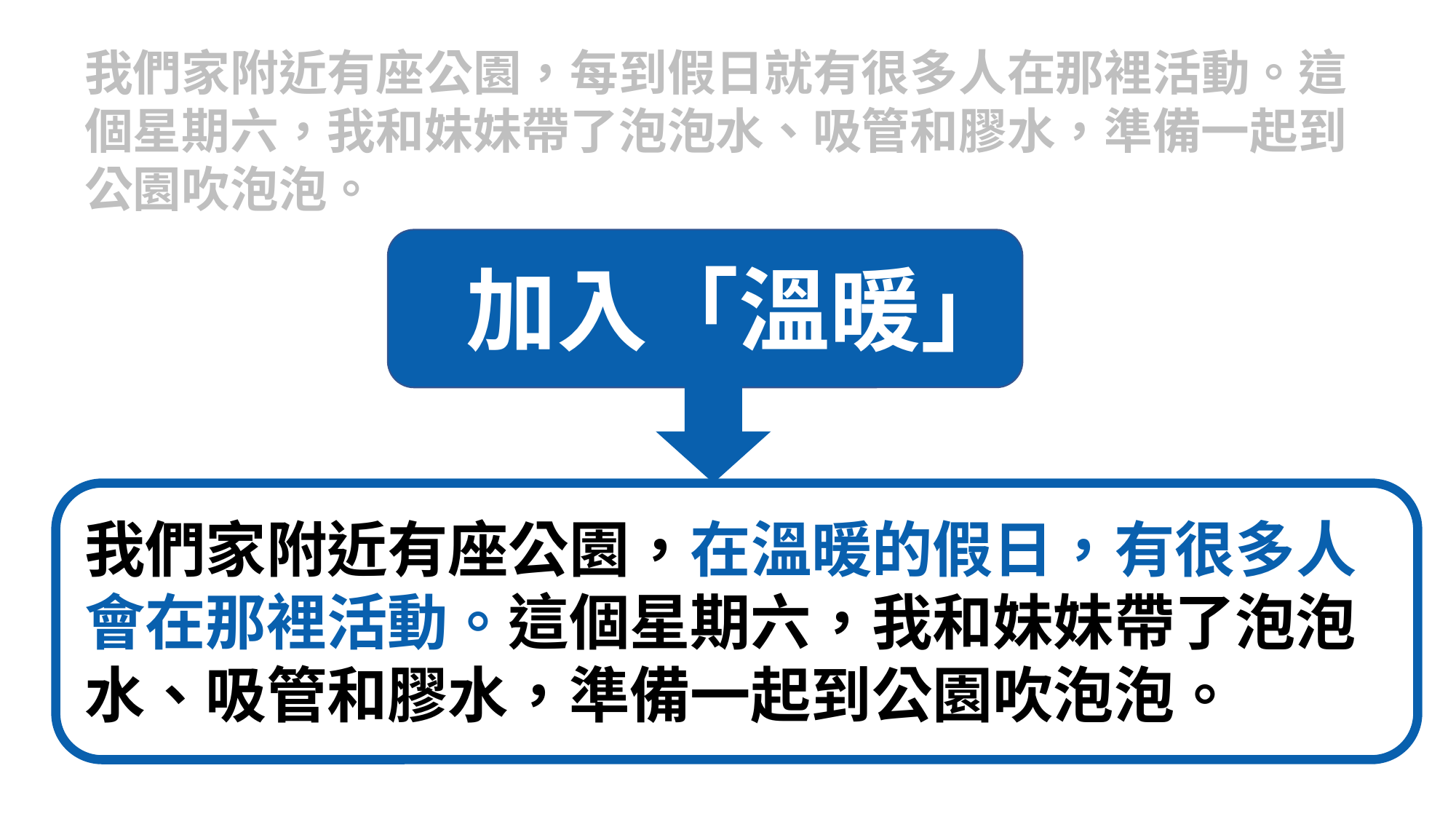

我們家附近有座公園，每到假日就有很多人在那裡活動。這個星期六，我和妹妹帶了泡泡水、吸管和膠水，準備一起到公園吹泡泡。

加入「溫暖」

我們家附近有座公園，在溫暖的假日，有很多人會在那裡活動。這個星期六，我和妹妹帶了泡泡水、吸管和膠水，準備一起到公園吹泡泡。